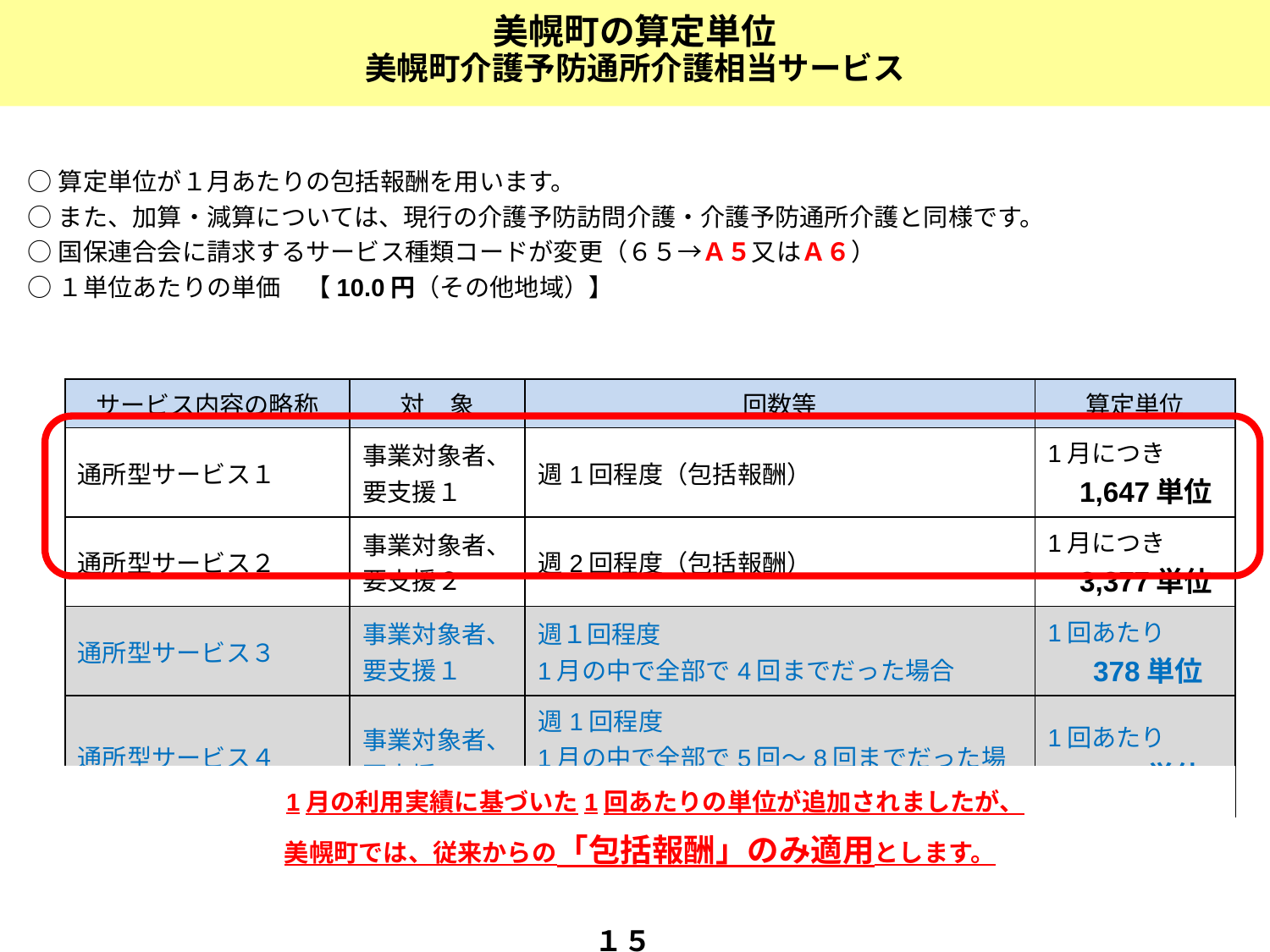

美幌町の算定単位
美幌町介護予防通所介護相当サービス
○算定単位が１月あたりの包括報酬を用います。
○また、加算・減算については、現行の介護予防訪問介護・介護予防通所介護と同様です。
○国保連合会に請求するサービス種類コードが変更（６５→Ａ５又はＡ６）
○１単位あたりの単価　【10.0円（その他地域）】
| サービス内容の略称 | 対　象 | 回数等 | 算定単位 |
| --- | --- | --- | --- |
| 通所型サービス１ | 事業対象者、 要支援１ | 週1回程度（包括報酬） | 1月につき 　1,647単位 |
| 通所型サービス２ | 事業対象者、 要支援２ | 週2回程度（包括報酬） | 1月につき 　3,377単位 |
| 通所型サービス３ | 事業対象者、 要支援１ | 週１回程度 1月の中で全部で4回までだった場合 | 1回あたり 　 378単位 |
| 通所型サービス４ | 事業対象者、 要支援２ | 週1回程度 1月の中で全部で5回～8回までだった場合 | 1回あたり 　 389単位 |

　1月の利用実績に基づいた1回あたりの単位が追加されましたが、
美幌町では、従来からの「包括報酬」のみ適用とします。
１５